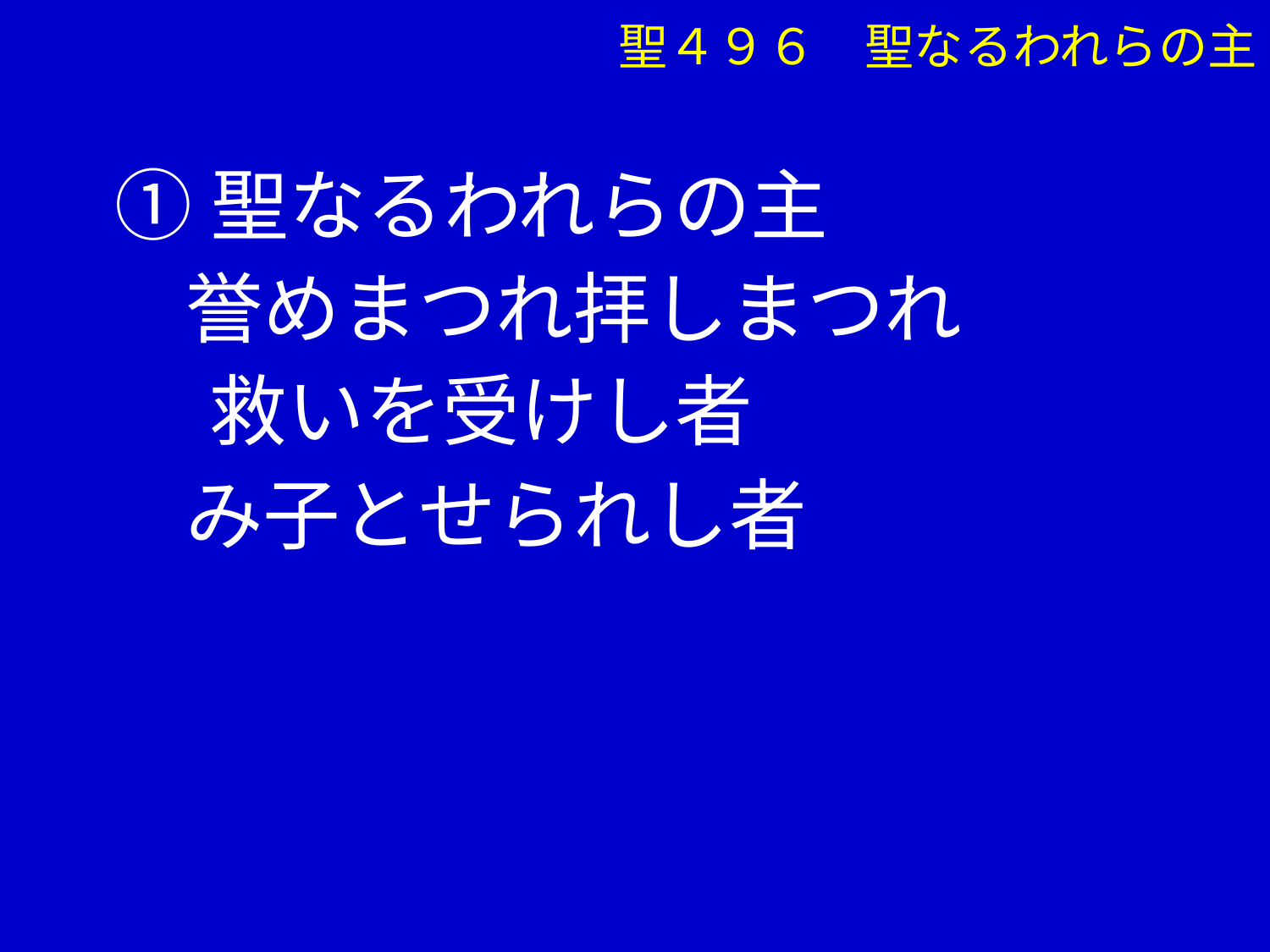

聖４９６　聖なるわれらの主
①聖なるわれらの主
   誉めまつれ拝しまつれ
　 救いを受けし者
   み子とせられし者